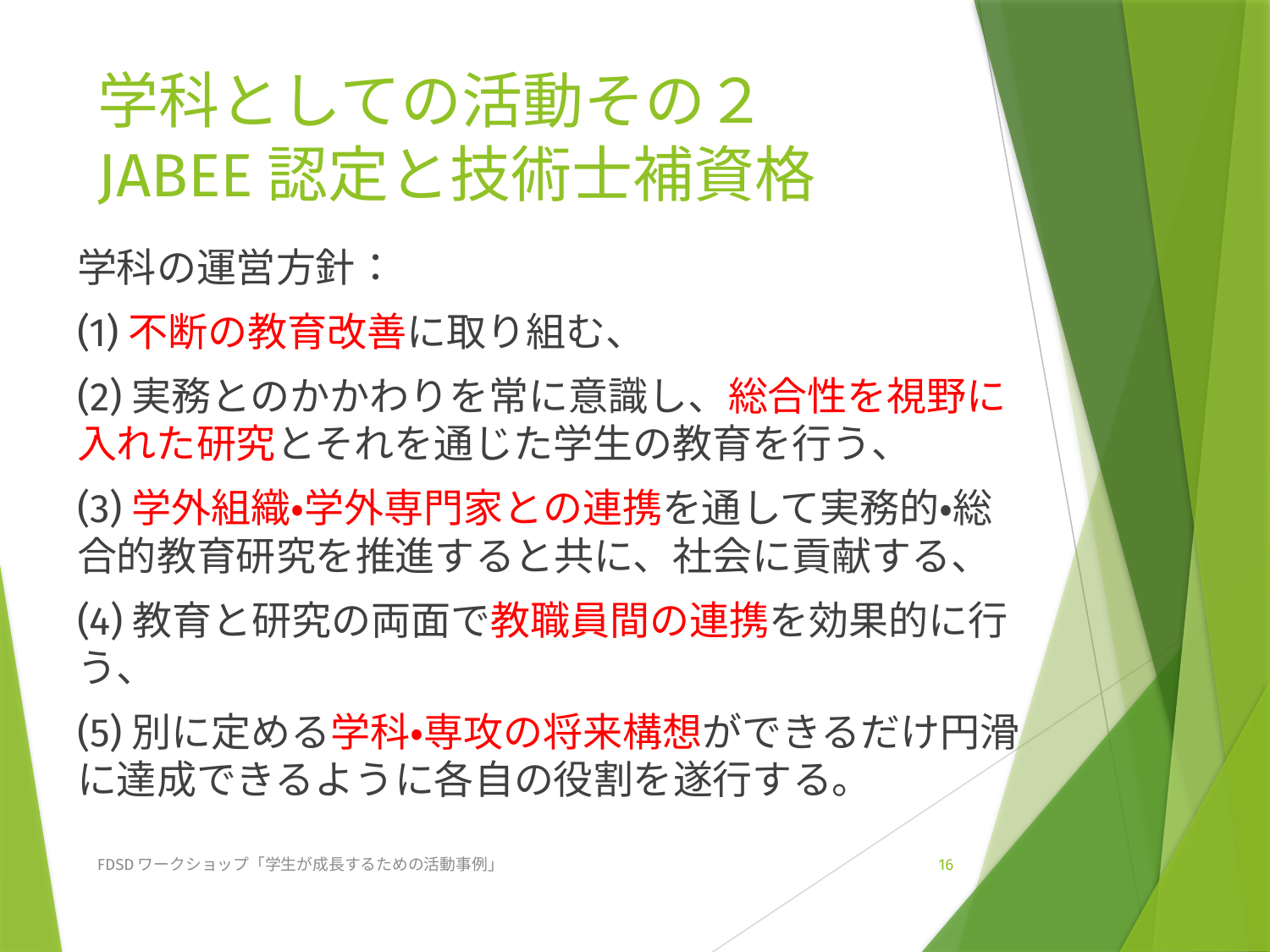

# 学科としての活動その２ JABEE認定と技術士補資格
学科の運営方針：
(1)不断の教育改善に取り組む、
(2)実務とのかかわりを常に意識し、総合性を視野に入れた研究とそれを通じた学生の教育を行う、
(3)学外組織・学外専門家との連携を通して実務的・総合的教育研究を推進すると共に、社会に貢献する、
(4)教育と研究の両面で教職員間の連携を効果的に行う、
(5)別に定める学科・専攻の将来構想ができるだけ円滑に達成できるように各自の役割を遂行する。

FDSDワークショップ「学生が成長するための活動事例」
16